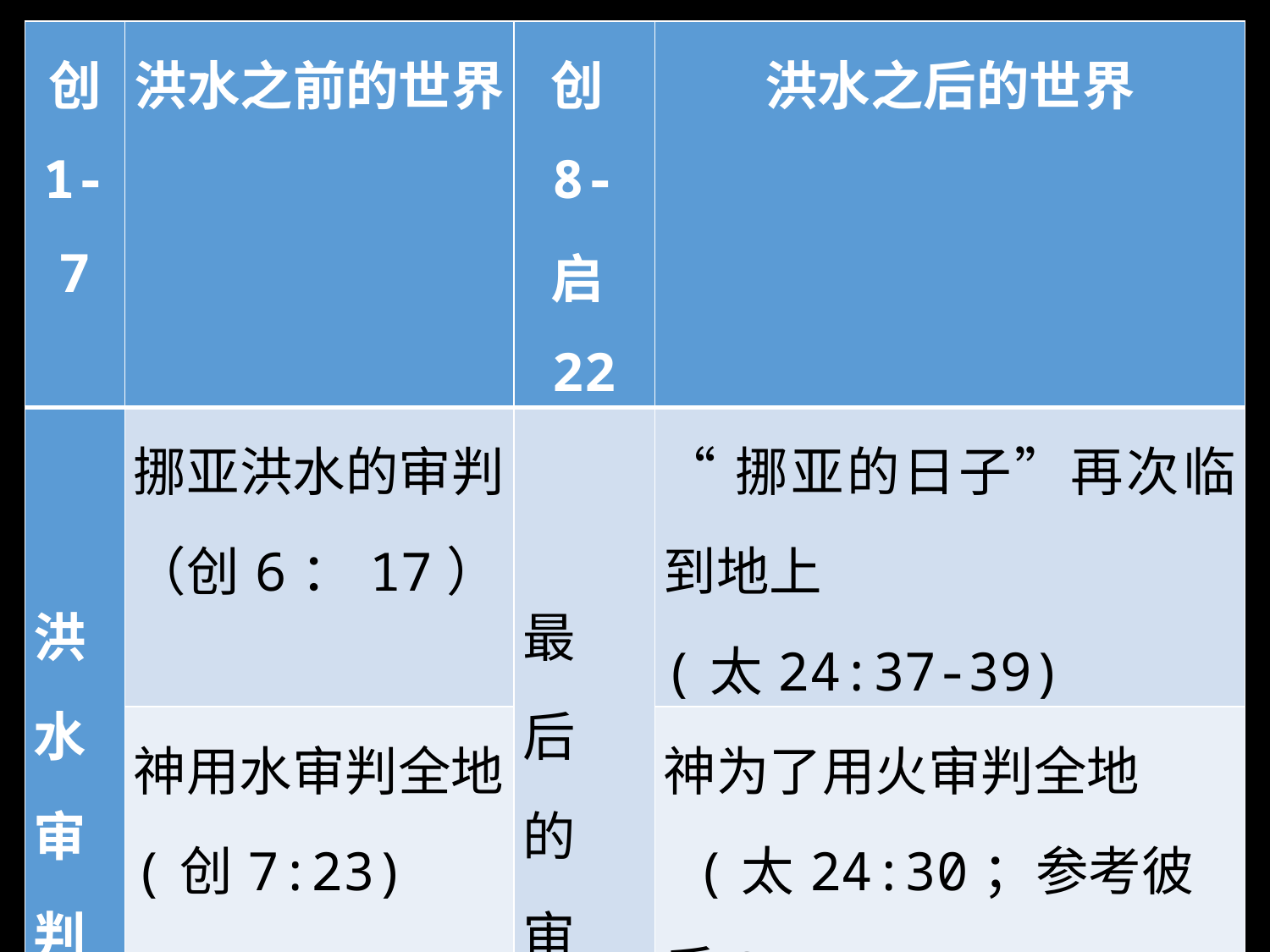

| 创 1-7 | 洪水之前的世界 | 创8- 启22 | 洪水之后的世界 |
| --- | --- | --- | --- |
| 洪水审判 | 挪亚洪水的审判（创6：17） | 最 后 的 审 判 | “挪亚的日子”再次临到地上 (太24:37-39) |
|  | 神用水审判全地(创7:23) |  | 神为了用火审判全地 (太24:30；参考彼后3:7) |
|  | 旧的世界消失 (彼后3:5-7) |  | 如今的天地在新天新地面前消失 (彼后3:13) |